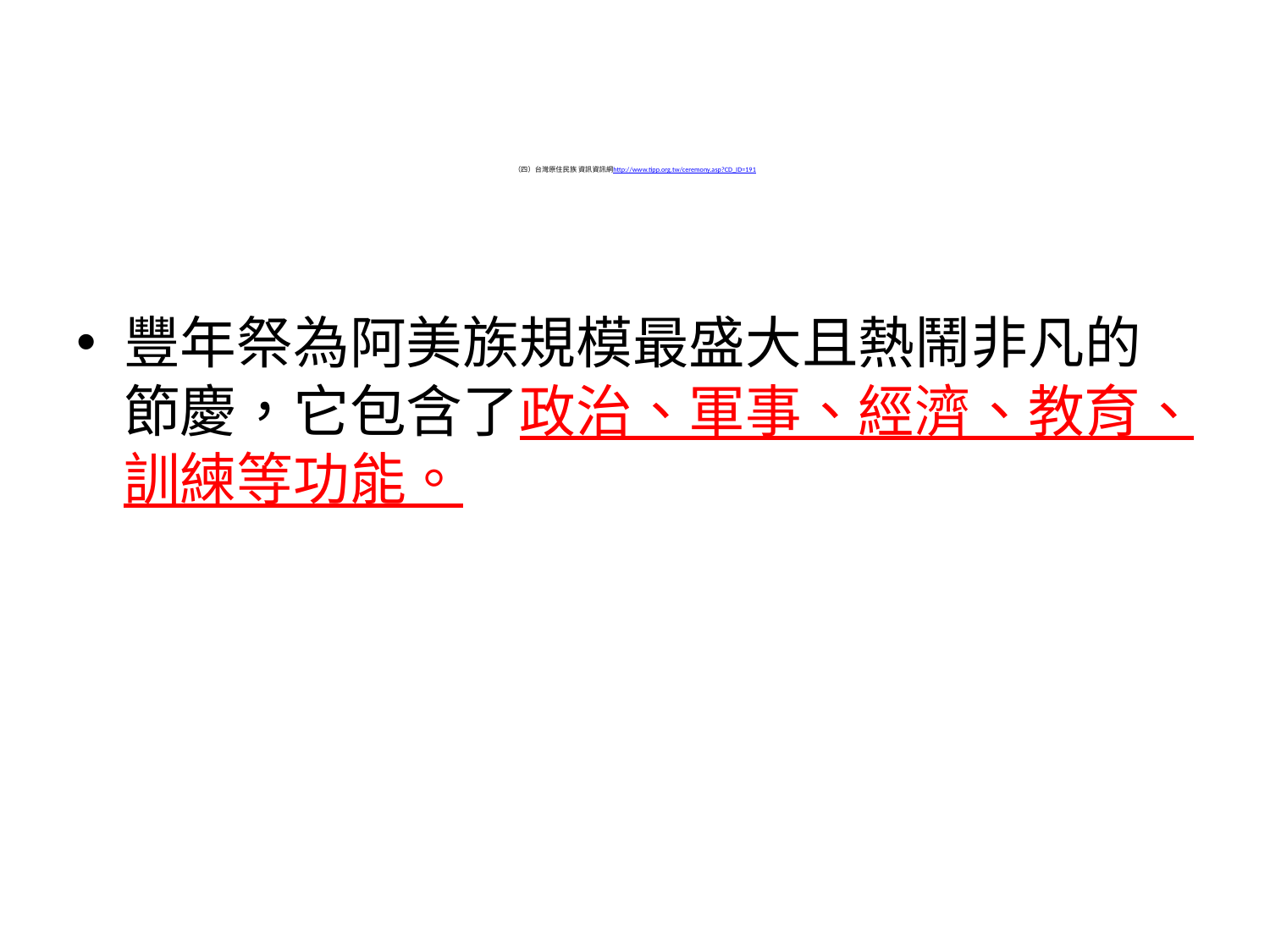

# （四）台灣原住民族 資訊資訊網http://www.tipp.org.tw/ceremony.asp?CD_ID=191

豐年祭為阿美族規模最盛大且熱鬧非凡的節慶，它包含了政治、軍事、經濟、教育、訓練等功能。